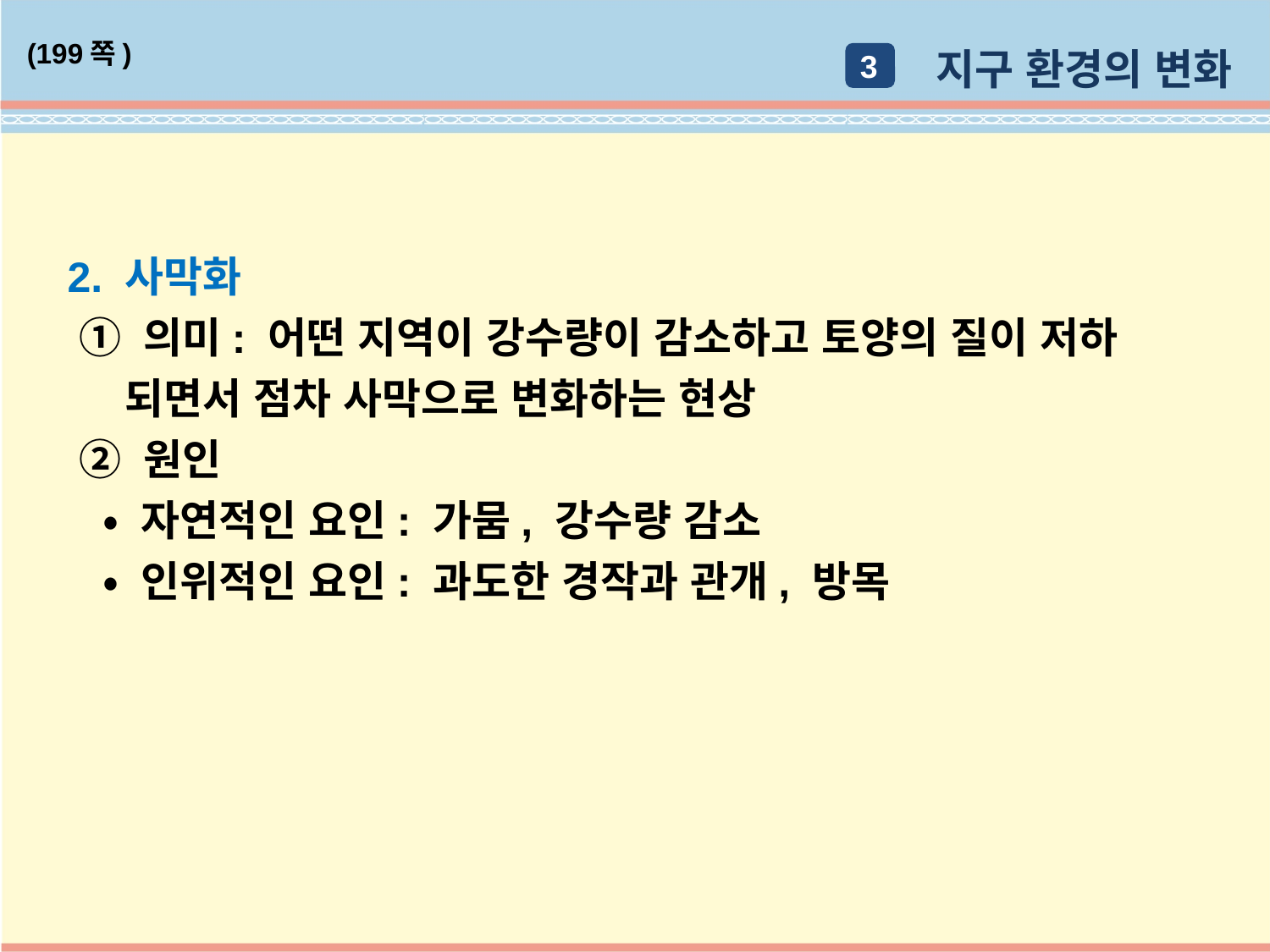

지구 환경의 변화
(199쪽)
3
2. 사막화
 ① 의미: 어떤 지역이 강수량이 감소하고 토양의 질이 저하
    되면서 점차 사막으로 변화하는 현상
 ② 원인
   • 자연적인 요인: 가뭄, 강수량 감소
   • 인위적인 요인: 과도한 경작과 관개, 방목